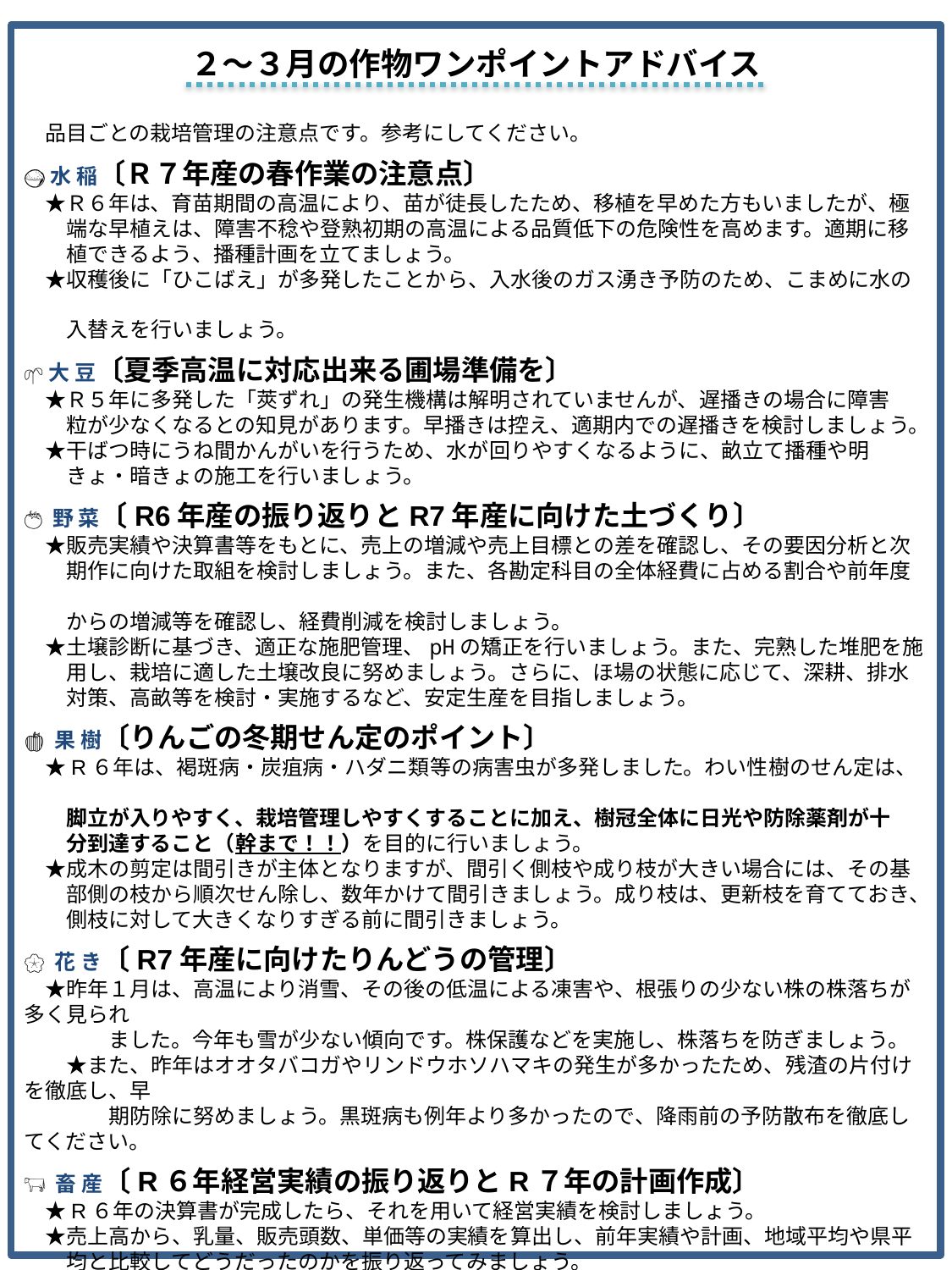

２～３月の作物ワンポイントアドバイス

　品目ごとの栽培管理の注意点です。参考にしてください。

🍚水 稲〔Ｒ７年産の春作業の注意点〕
　★Ｒ６年は、育苗期間の高温により、苗が徒長したため、移植を早めた方もいましたが、極
　　端な早植えは、障害不稔や登熟初期の高温による品質低下の危険性を高めます。適期に移
　　植できるよう、播種計画を立てましょう。
　★収穫後に「ひこばえ」が多発したことから、入水後のガス湧き予防のため、こまめに水の
　　入替えを行いましょう。

🌱大 豆〔夏季高温に対応出来る圃場準備を〕
　★Ｒ５年に多発した「莢ずれ」の発生機構は解明されていませんが、遅播きの場合に障害
　　粒が少なくなるとの知見があります。早播きは控え、適期内での遅播きを検討しましょう。
　★干ばつ時にうね間かんがいを行うため、水が回りやすくなるように、畝立て播種や明
　　きょ・暗きょの施工を行いましょう。

🍅 野 菜〔R6年産の振り返りとR7年産に向けた土づくり〕
　★販売実績や決算書等をもとに、売上の増減や売上目標との差を確認し、その要因分析と次
　　期作に向けた取組を検討しましょう。また、各勘定科目の全体経費に占める割合や前年度
　　からの増減等を確認し、経費削減を検討しましょう。
　★土壌診断に基づき、適正な施肥管理、pHの矯正を行いましょう。また、完熟した堆肥を施
　　用し、栽培に適した土壌改良に努めましょう。さらに、ほ場の状態に応じて、深耕、排水
　　対策、高畝等を検討・実施するなど、安定生産を目指しましょう。

🍎 果 樹〔りんごの冬期せん定のポイント〕
　★R６年は、褐斑病・炭疽病・ハダニ類等の病害虫が多発しました。わい性樹のせん定は、
　　脚立が入りやすく、栽培管理しやすくすることに加え、樹冠全体に日光や防除薬剤が十
　　分到達すること（幹まで！！）を目的に行いましょう。
　★成木の剪定は間引きが主体となりますが、間引く側枝や成り枝が大きい場合には、その基
　　部側の枝から順次せん除し、数年かけて間引きましょう。成り枝は、更新枝を育てておき、
　　側枝に対して大きくなりすぎる前に間引きましょう。

🌸 花 き〔R7年産に向けたりんどうの管理〕
　★昨年１月は、高温により消雪、その後の低温による凍害や、根張りの少ない株の株落ちが多く見られ
　　　　ました。今年も雪が少ない傾向です。株保護などを実施し、株落ちを防ぎましょう。
　　★また、昨年はオオタバコガやリンドウホソハマキの発生が多かったため、残渣の片付けを徹底し、早
　　　　期防除に努めましょう。黒斑病も例年より多かったので、降雨前の予防散布を徹底してください。

🐄 畜 産〔R６年経営実績の振り返りとR７年の計画作成〕
　★R６年の決算書が完成したら、それを用いて経営実績を検討しましょう。
　★売上高から、乳量、販売頭数、単価等の実績を算出し、前年実績や計画、地域平均や県平
　　均と比較してどうだったのかを振り返ってみましょう。
　★費用の中で特に占める割合が大きい「飼料費」は、粗飼料や配合飼料等の購入費用へ細分
　　化することで、より具体的に費用の動向を把握することができます。
　★今年も先の読みにくい情勢ですが、R６年の経営実績の振り返りをもとに、Ｒ７年の経営計
　　画を作成し、経営管理の指標としましょう。